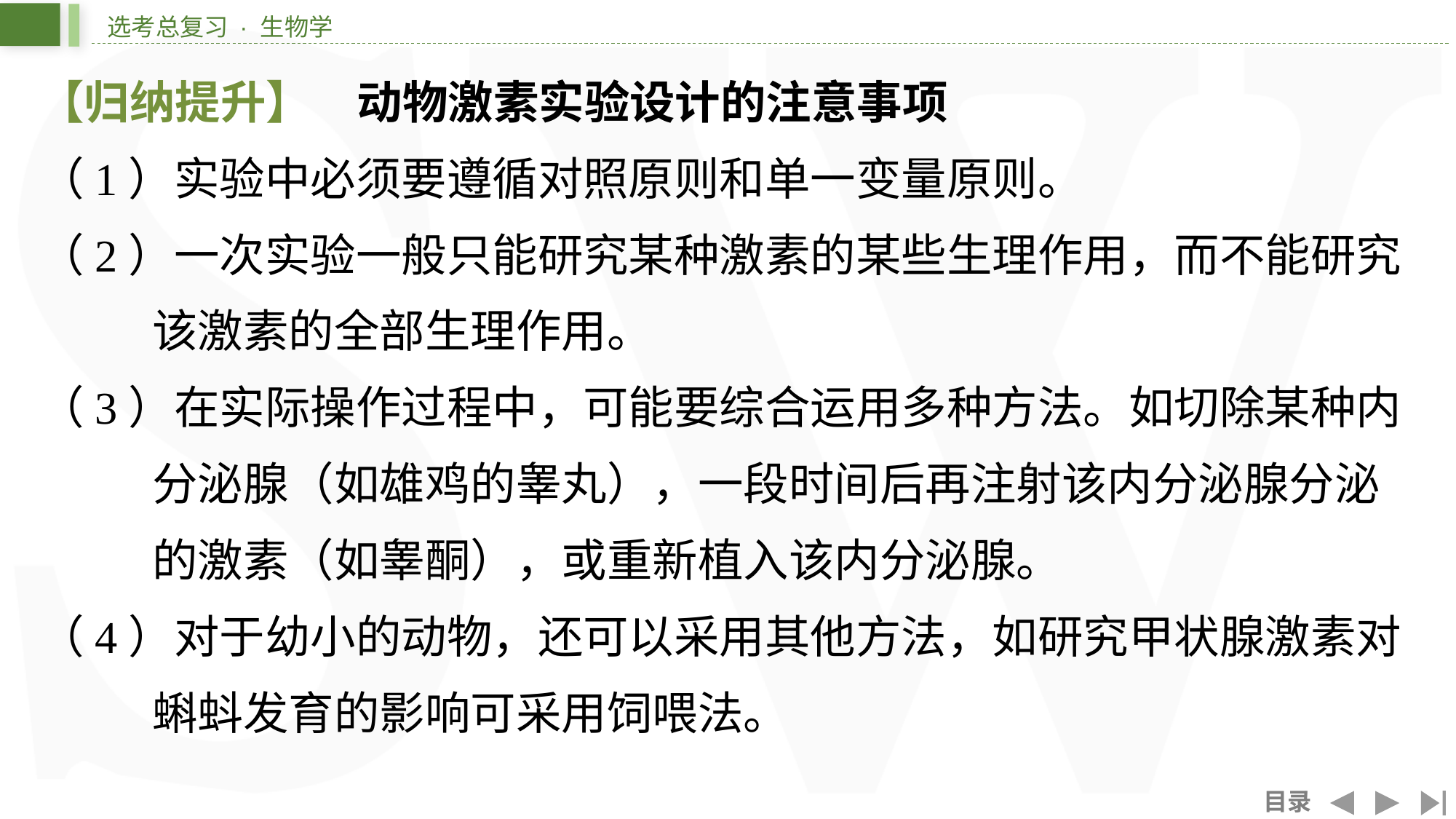

【归纳提升】　动物激素实验设计的注意事项
（1）实验中必须要遵循对照原则和单一变量原则。
（2）一次实验一般只能研究某种激素的某些生理作用，而不能研究
该激素的全部生理作用。
（3）在实际操作过程中，可能要综合运用多种方法。如切除某种内
分泌腺（如雄鸡的睾丸），一段时间后再注射该内分泌腺分泌
的激素（如睾酮），或重新植入该内分泌腺。
（4）对于幼小的动物，还可以采用其他方法，如研究甲状腺激素对
蝌蚪发育的影响可采用饲喂法。